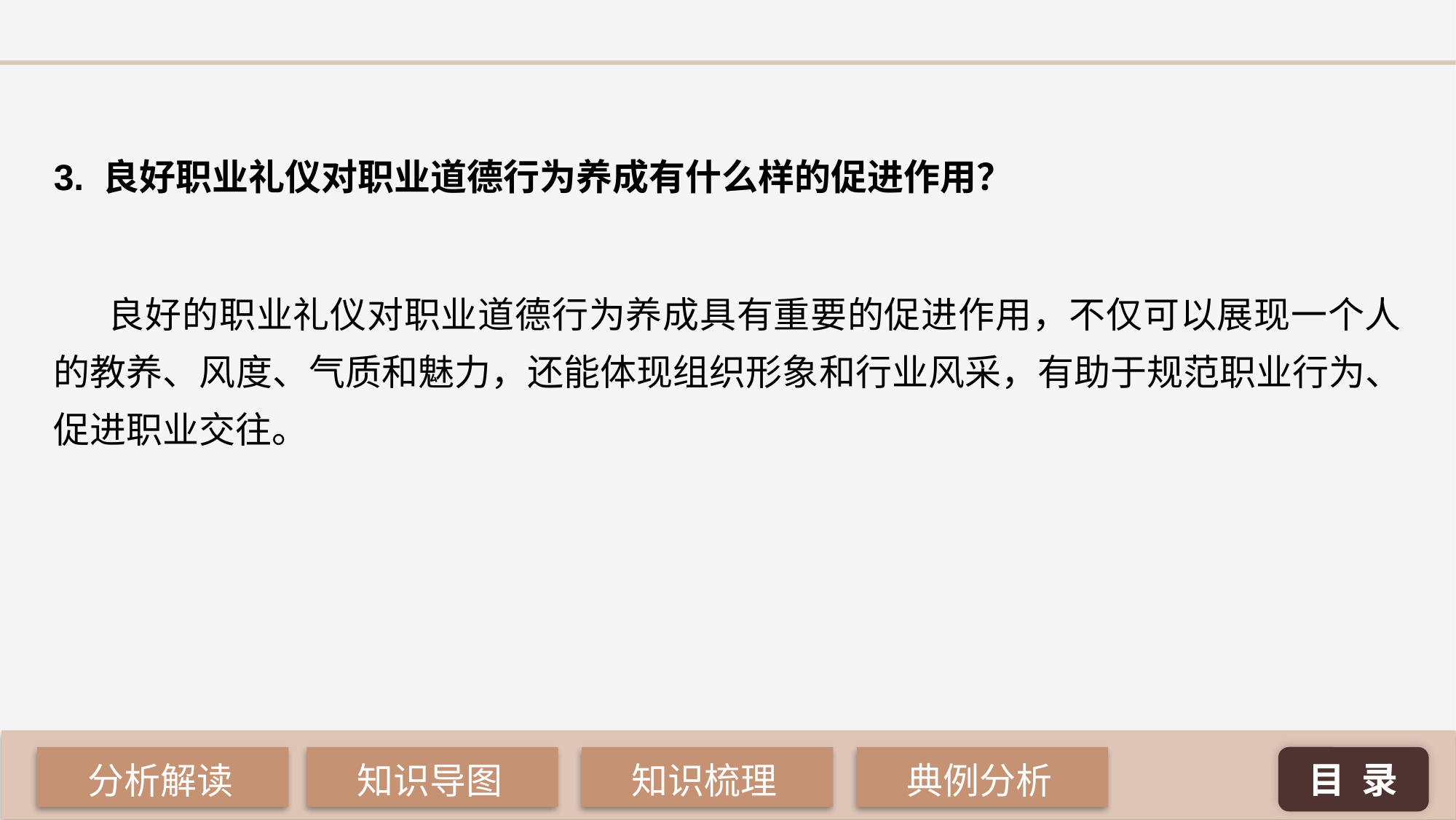

3. 良好职业礼仪对职业道德行为养成有什么样的促进作用？
良好的职业礼仪对职业道德行为养成具有重要的促进作用，不仅可以展现一个人的教养、风度、气质和魅力，还能体现组织形象和行业风采，有助于规范职业行为、促进职业交往。